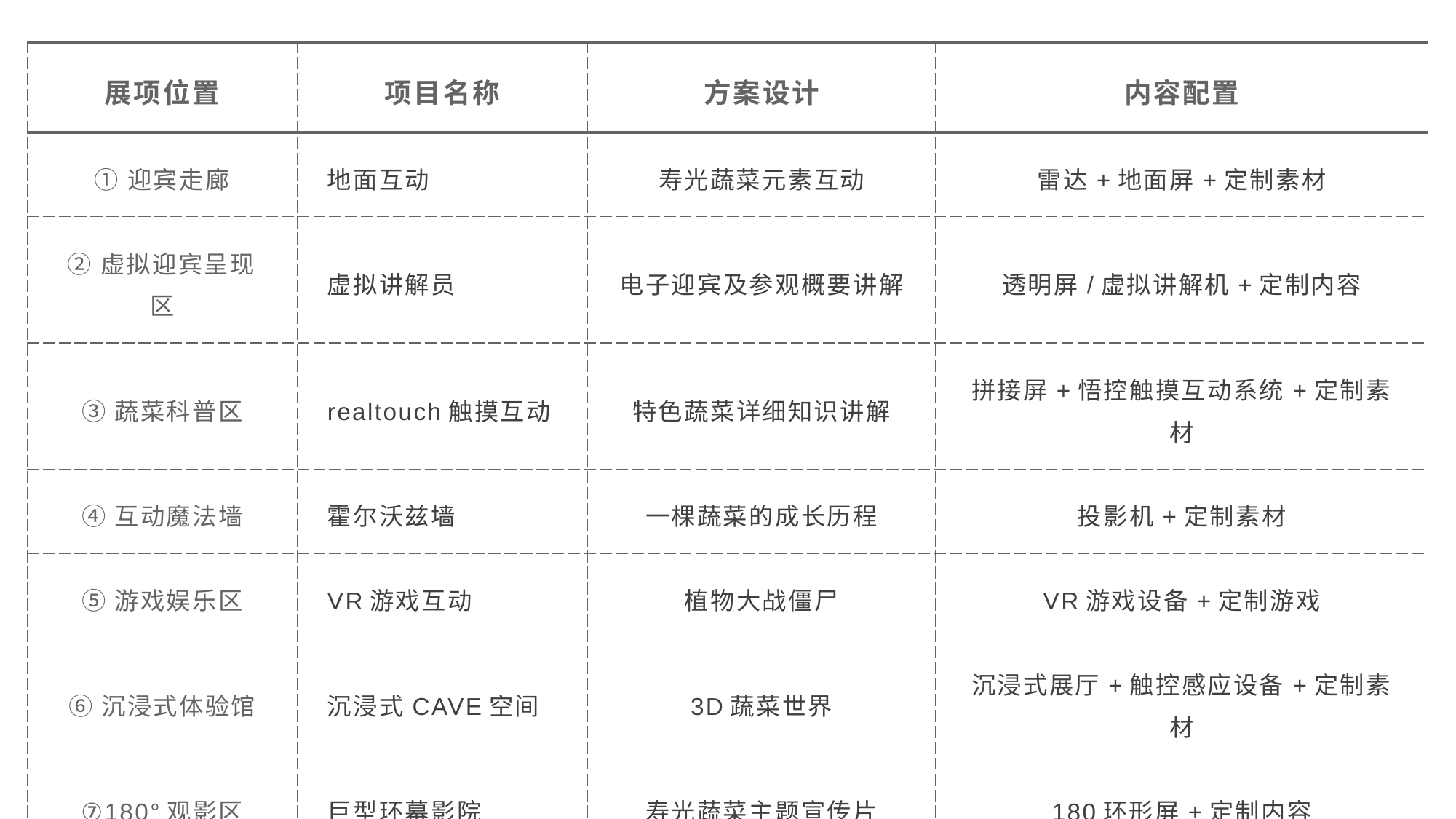

| 展项位置 | 项目名称 | 方案设计 | 内容配置 |
| --- | --- | --- | --- |
| ①迎宾走廊 | 地面互动 | 寿光蔬菜元素互动 | 雷达+地面屏+定制素材 |
| ②虚拟迎宾呈现区 | 虚拟讲解员 | 电子迎宾及参观概要讲解 | 透明屏/虚拟讲解机+定制内容 |
| ③蔬菜科普区 | realtouch触摸互动 | 特色蔬菜详细知识讲解 | 拼接屏+悟控触摸互动系统+定制素材 |
| ④互动魔法墙 | 霍尔沃兹墙 | 一棵蔬菜的成长历程 | 投影机+定制素材 |
| ⑤游戏娱乐区 | VR游戏互动 | 植物大战僵尸 | VR游戏设备+定制游戏 |
| ⑥沉浸式体验馆 | 沉浸式CAVE空间 | 3D蔬菜世界 | 沉浸式展厅+触控感应设备+定制素材 |
| ⑦180°观影区 | 巨型环幕影院 | 寿光蔬菜主题宣传片 | 180环形屏+定制内容 |
| ⑧合影留念区 | 体感隔空趣味拍照 | ar趣味拍照、合影留念 | 大屏+BMS+定制素材 |
--------------------悟控智能--------------------